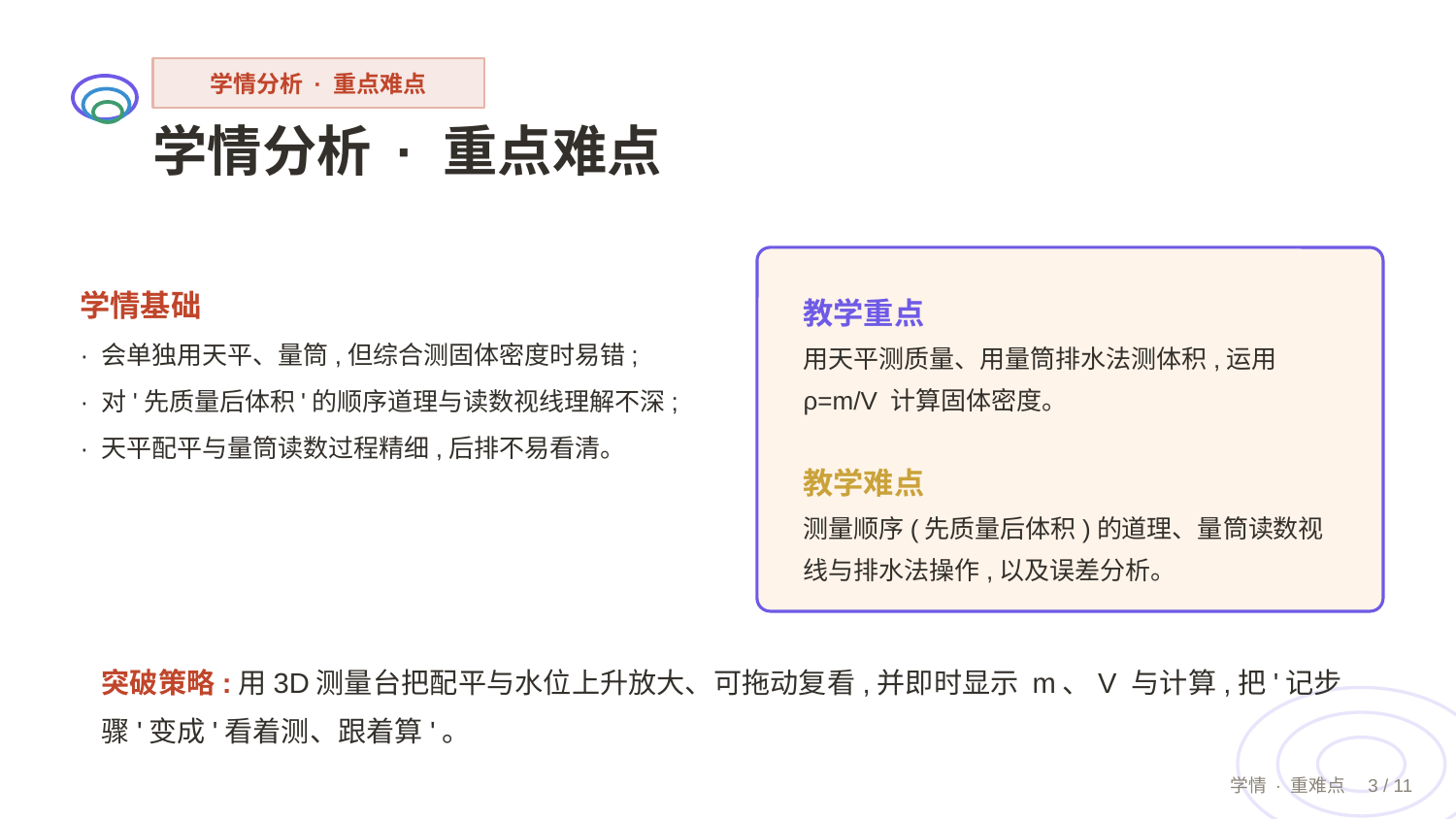

学情分析 · 重点难点

学情分析 · 重点难点

学情基础
· 会单独用天平、量筒,但综合测固体密度时易错;
· 对'先质量后体积'的顺序道理与读数视线理解不深;
· 天平配平与量筒读数过程精细,后排不易看清。
教学重点
用天平测质量、用量筒排水法测体积,运用 ρ=m/V 计算固体密度。

教学难点
测量顺序(先质量后体积)的道理、量筒读数视线与排水法操作,以及误差分析。
突破策略:用3D测量台把配平与水位上升放大、可拖动复看,并即时显示 m、V 与计算,把'记步骤'变成'看着测、跟着算'。

学情 · 重难点　3 / 11